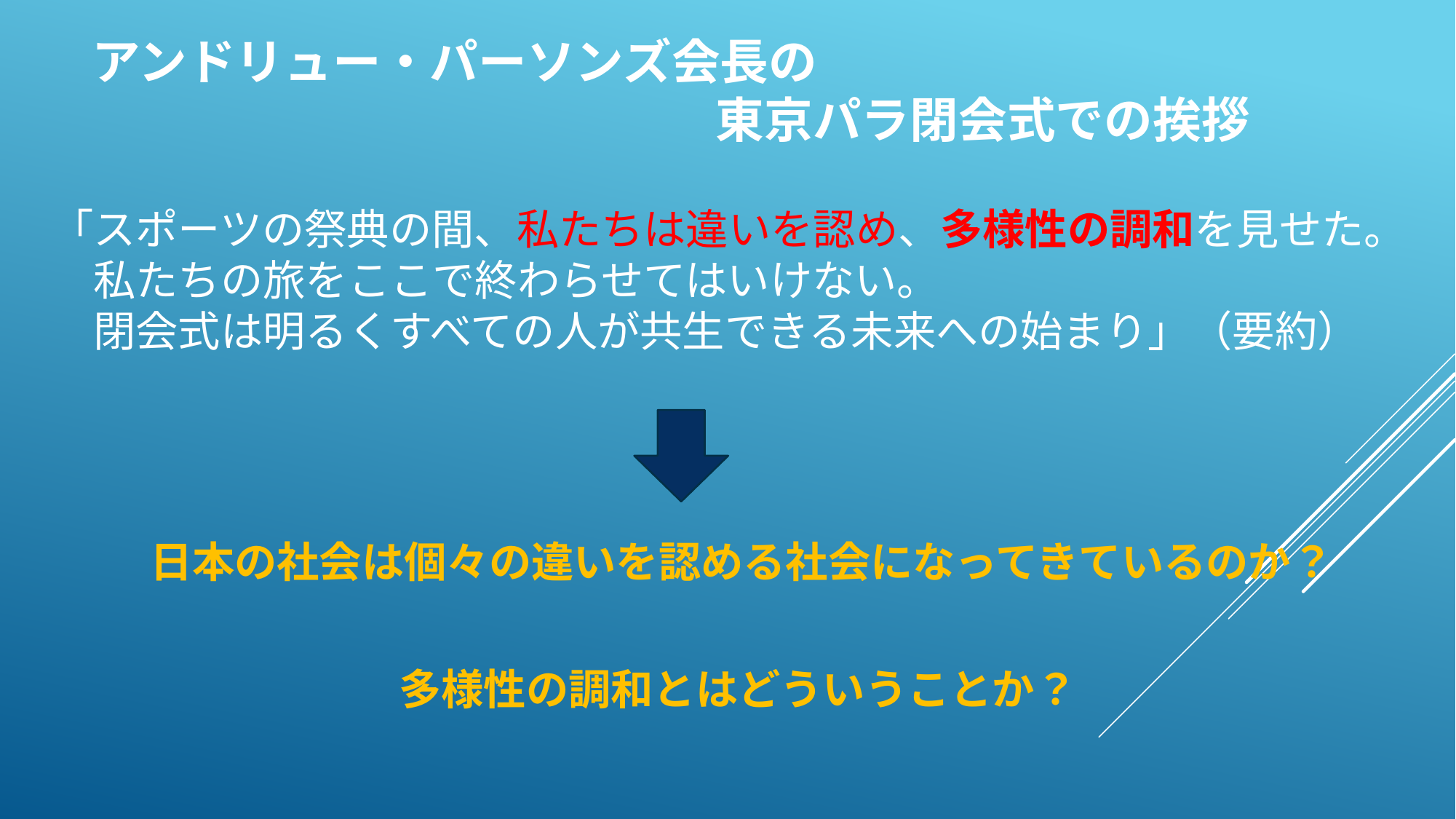

アンドリュー・パーソンズ会長の
東京パラ閉会式での挨拶
「スポーツの祭典の間、私たちは違いを認め、多様性の調和を見せた。
　私たちの旅をここで終わらせてはいけない。
　閉会式は明るくすべての人が共生できる未来への始まり」（要約）

日本の社会は個々の違いを認める社会になってきているのか？
多様性の調和とはどういうことか？